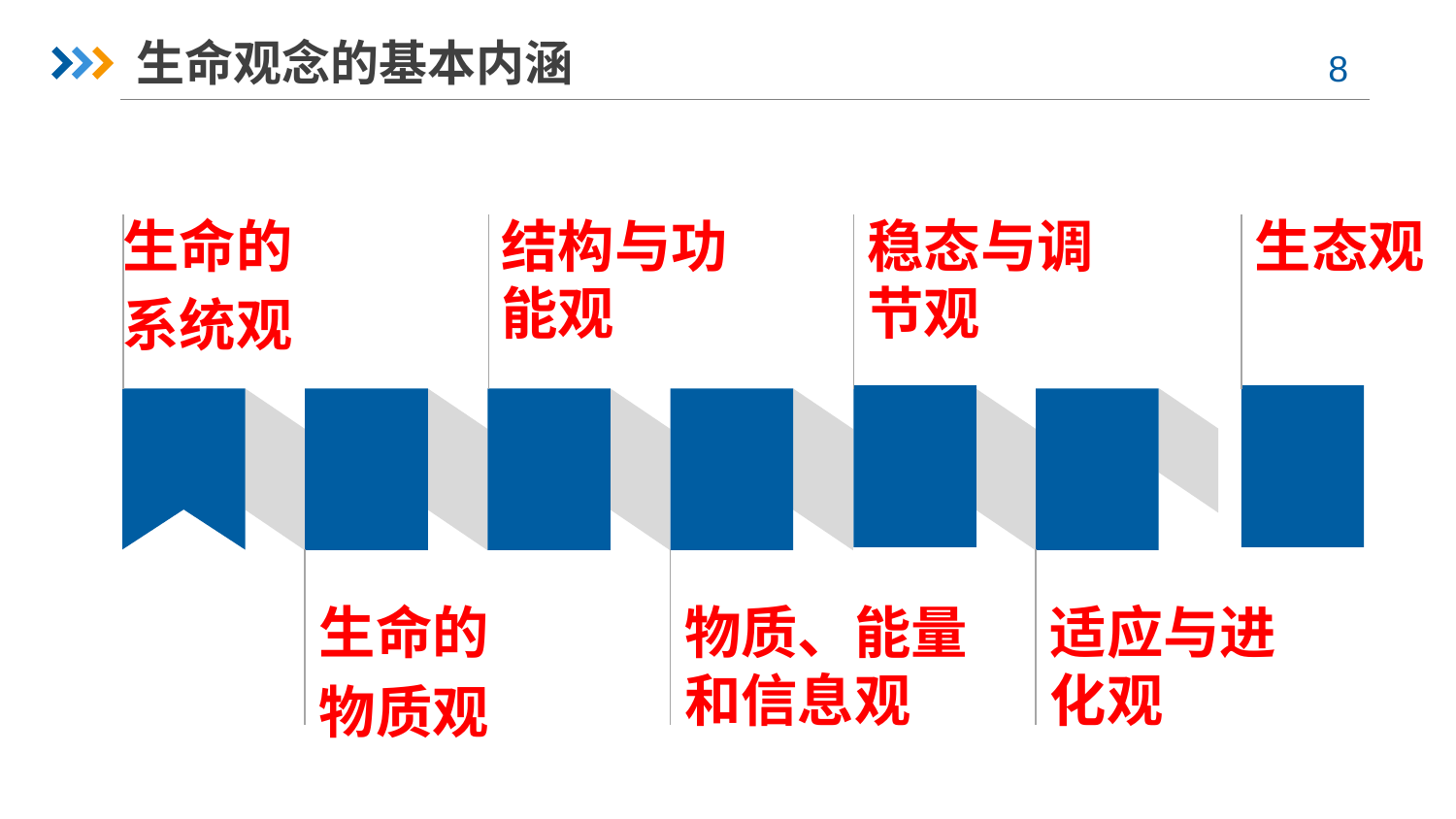

生命观念的基本内涵
结构与功能观
稳态与调节观
生态观
生命的
系统观

物质、能量和信息观
生命的
物质观
适应与进化观